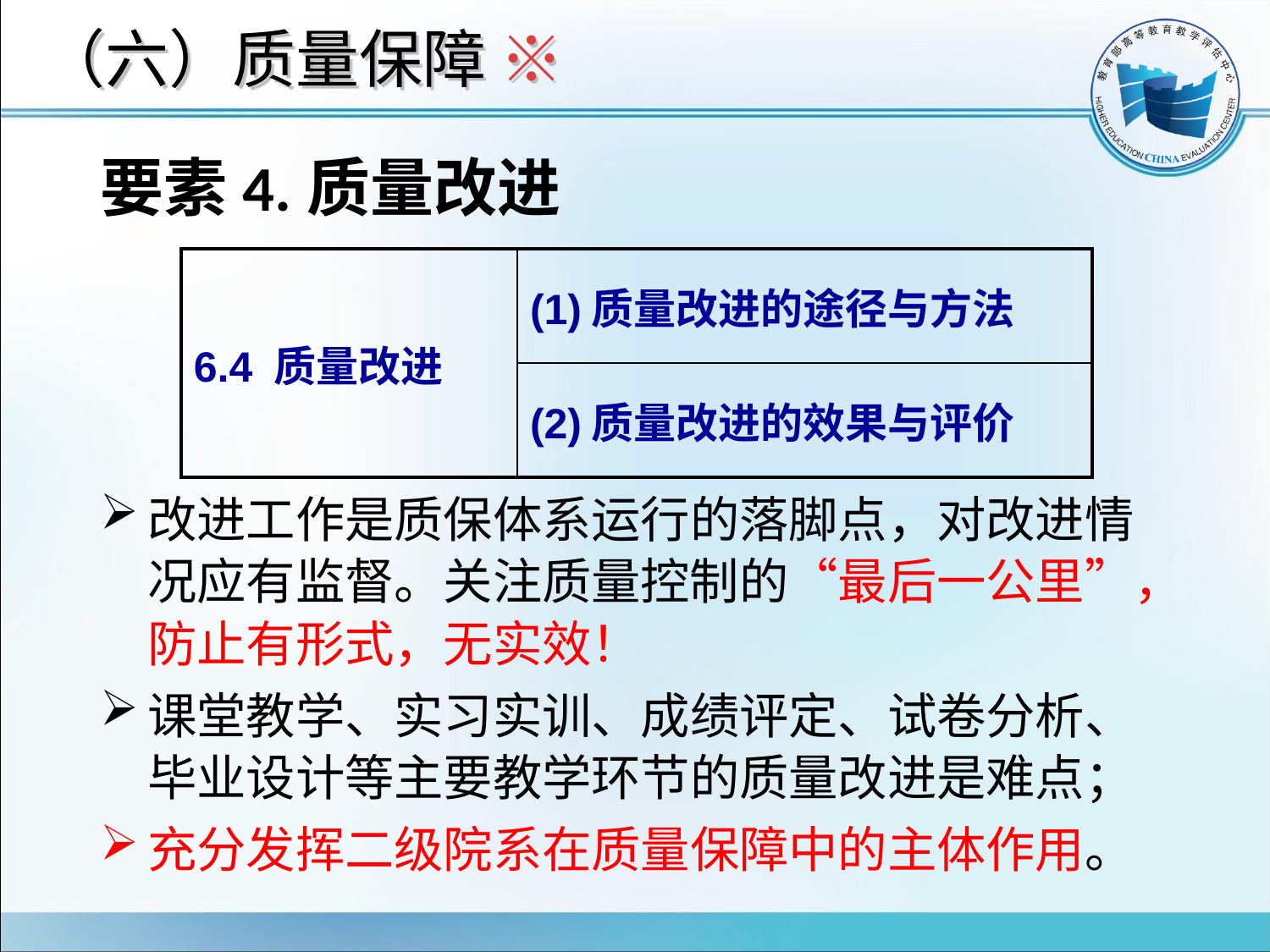

# （六）质量保障 ※
要素4.质量改进

改进工作是质保体系运行的落脚点，对改进情况应有监督。关注质量控制的“最后一公里”，防止有形式，无实效！
课堂教学、实习实训、成绩评定、试卷分析、毕业设计等主要教学环节的质量改进是难点；
充分发挥二级院系在质量保障中的主体作用。
| 6.4 质量改进 | (1)质量改进的途径与方法 |
| --- | --- |
|  | (2)质量改进的效果与评价 |
54